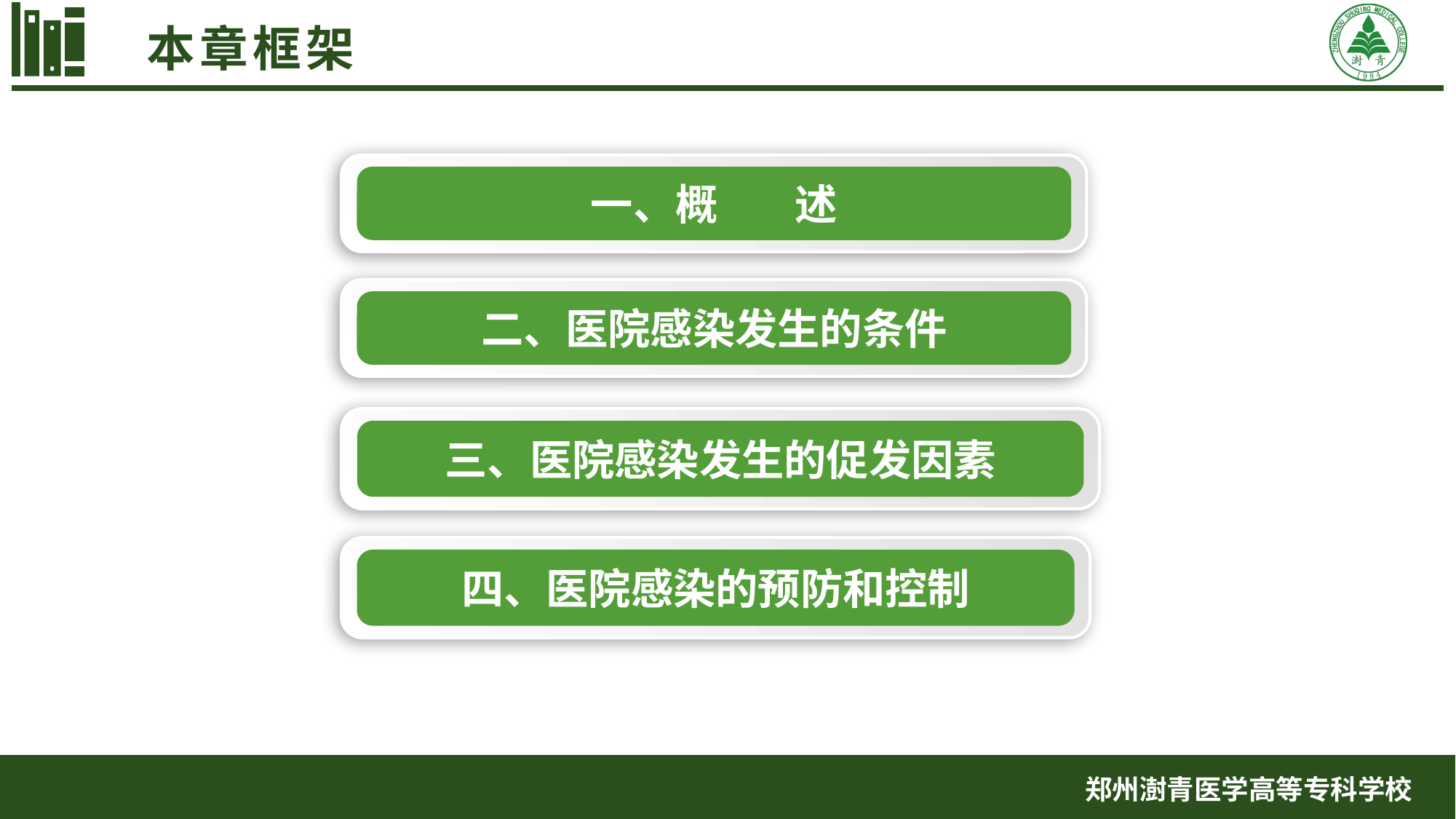

本章框架

一、概        述

二、医院感染发生的条件

三、医院感染发生的促发因素

四、医院感染的预防和控制
郑州澍青医学高等专科学校